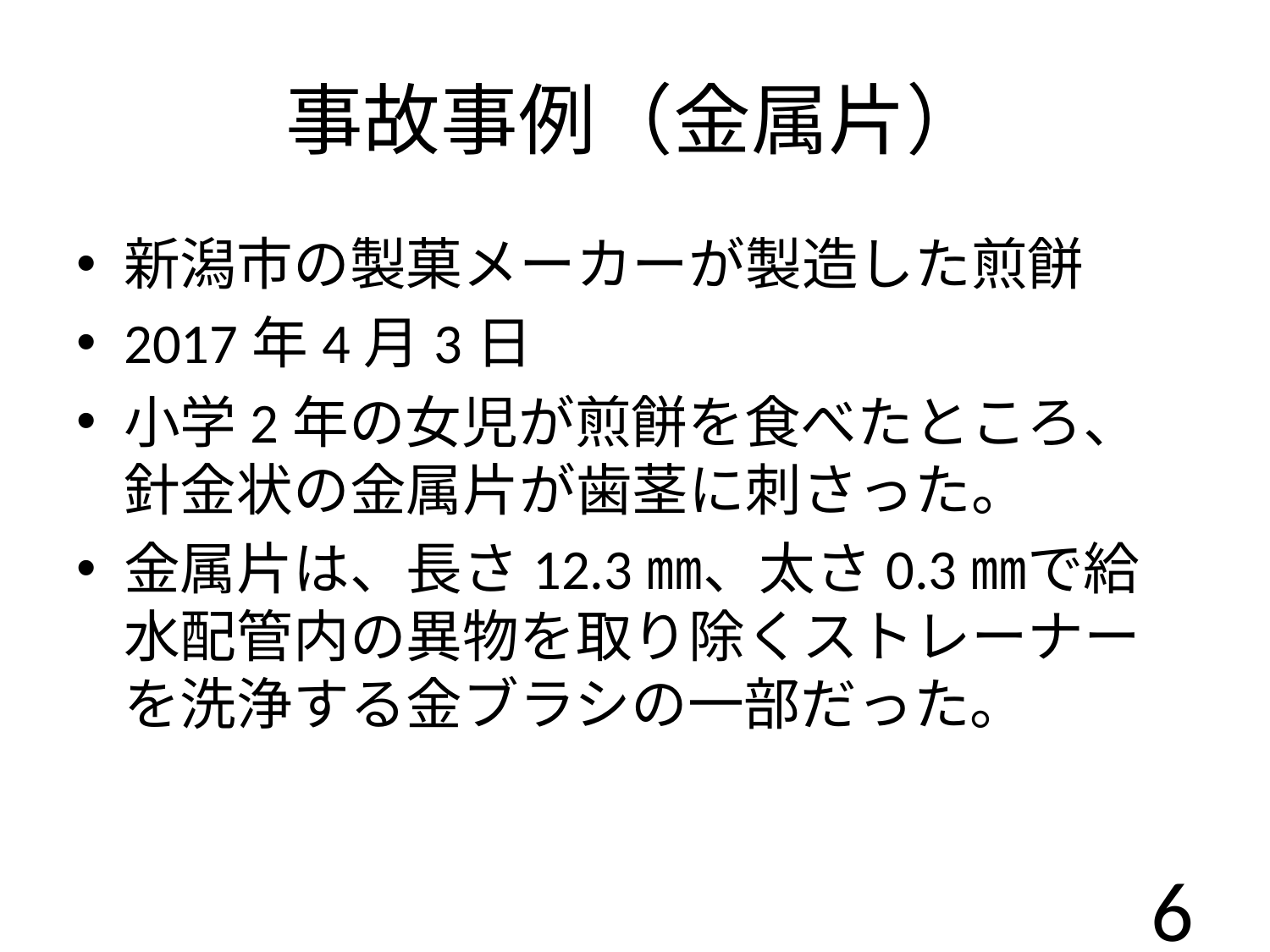

# 事故事例（金属片）
新潟市の製菓メーカーが製造した煎餅
2017年4月3日
小学2年の女児が煎餅を食べたところ、針金状の金属片が歯茎に刺さった。
金属片は、長さ12.3㎜、太さ0.3㎜で給水配管内の異物を取り除くストレーナーを洗浄する金ブラシの一部だった。
6